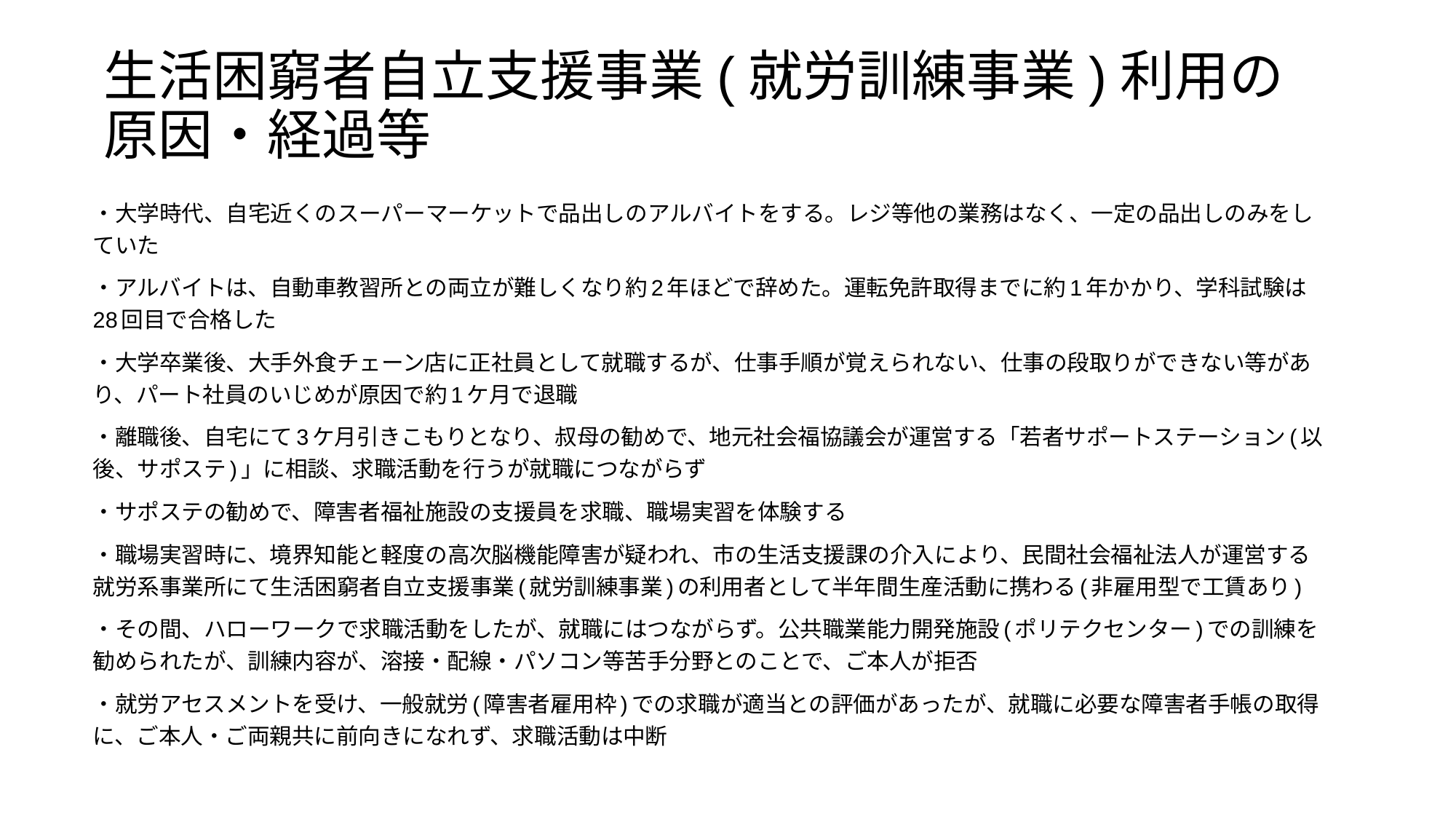

# 生活困窮者自立支援事業(就労訓練事業)利用の原因・経過等
・大学時代、自宅近くのスーパーマーケットで品出しのアルバイトをする。レジ等他の業務はなく、一定の品出しのみをしていた
・アルバイトは、自動車教習所との両立が難しくなり約2年ほどで辞めた。運転免許取得までに約1年かかり、学科試験は28回目で合格した
・大学卒業後、大手外食チェーン店に正社員として就職するが、仕事手順が覚えられない、仕事の段取りができない等があり、パート社員のいじめが原因で約1ケ月で退職
・離職後、自宅にて3ケ月引きこもりとなり、叔母の勧めで、地元社会福協議会が運営する「若者サポートステーション(以後、サポステ)」に相談、求職活動を行うが就職につながらず
・サポステの勧めで、障害者福祉施設の支援員を求職、職場実習を体験する
・職場実習時に、境界知能と軽度の高次脳機能障害が疑われ、市の生活支援課の介入により、民間社会福祉法人が運営する就労系事業所にて生活困窮者自立支援事業(就労訓練事業)の利用者として半年間生産活動に携わる(非雇用型で工賃あり)
・その間、ハローワークで求職活動をしたが、就職にはつながらず。公共職業能力開発施設(ポリテクセンター)での訓練を勧められたが、訓練内容が、溶接・配線・パソコン等苦手分野とのことで、ご本人が拒否
・就労アセスメントを受け、一般就労(障害者雇用枠)での求職が適当との評価があったが、就職に必要な障害者手帳の取得に、ご本人・ご両親共に前向きになれず、求職活動は中断